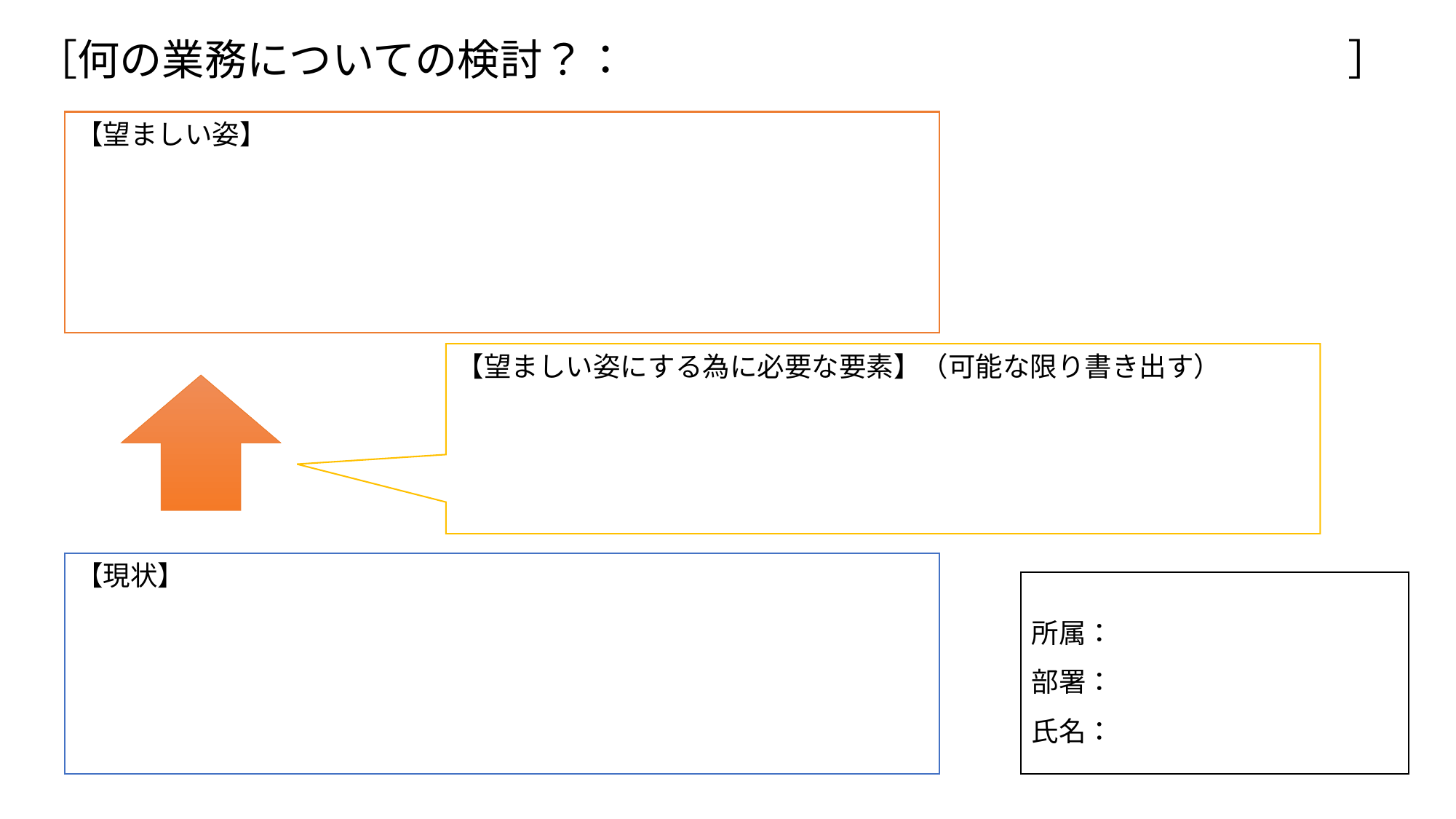

［何の業務についての検討？：　　　　　　　　　　　　　　　　　］
【望ましい姿】
【望ましい姿にする為に必要な要素】（可能な限り書き出す）

【現状】
所属：
部署：
氏名：